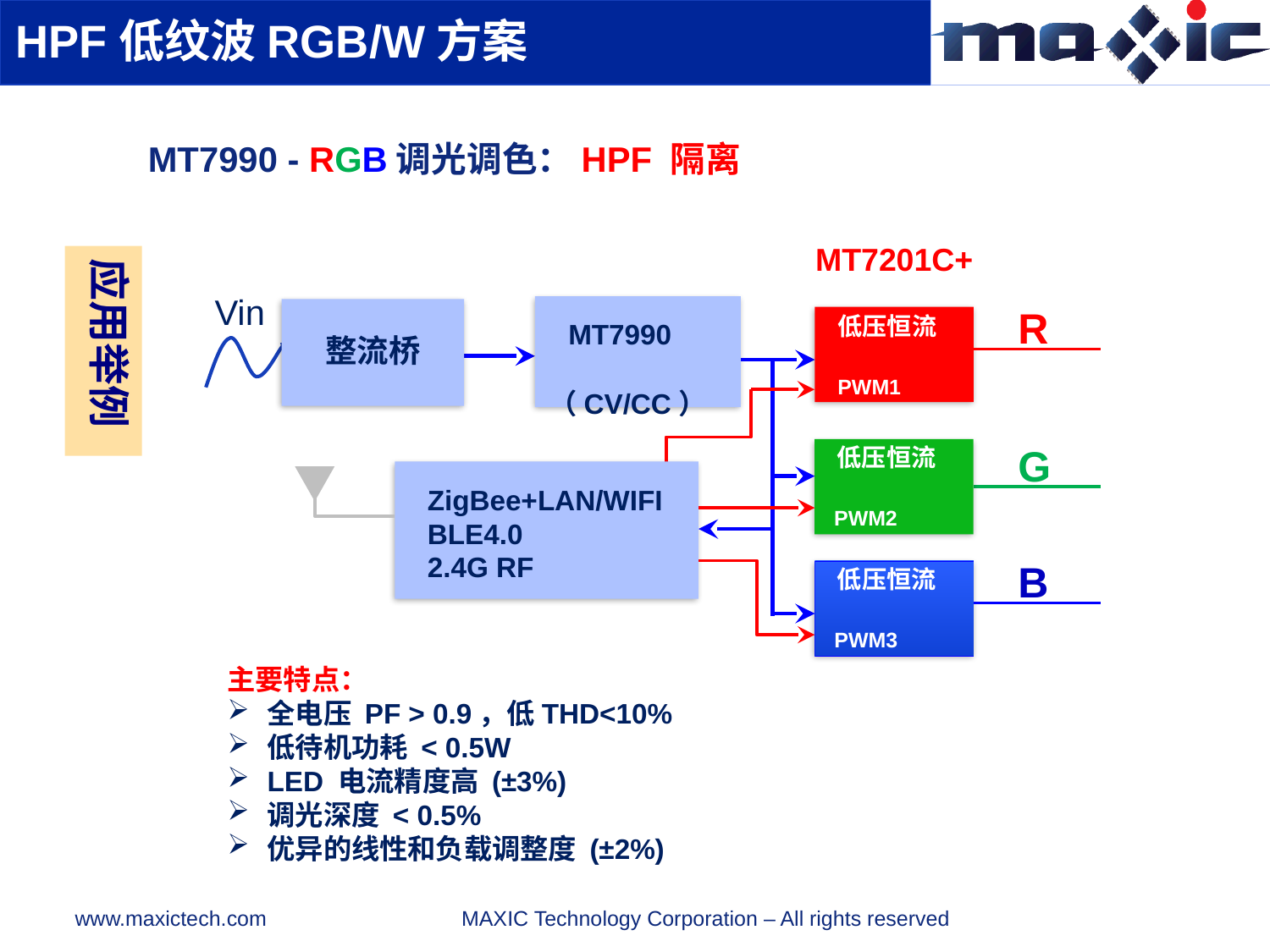

HPF低纹波RGB/W方案
         MT7990 - RGB调光调色：HPF 隔离

MT7201C+
R

低压恒流

PWM1

G
 低压恒流

 PWM2

B
 低压恒流

 PWM3
ZigBee+LAN/WIFI
BLE4.0
2.4G RF
应用举例
Vin

  MT7990
  （CV/CC）

整流桥

主要特点：
全电压 PF > 0.9，低THD<10%
低待机功耗 < 0.5W
LED 电流精度高 (±3%)
调光深度 < 0.5%
优异的线性和负载调整度 (±2%)
57